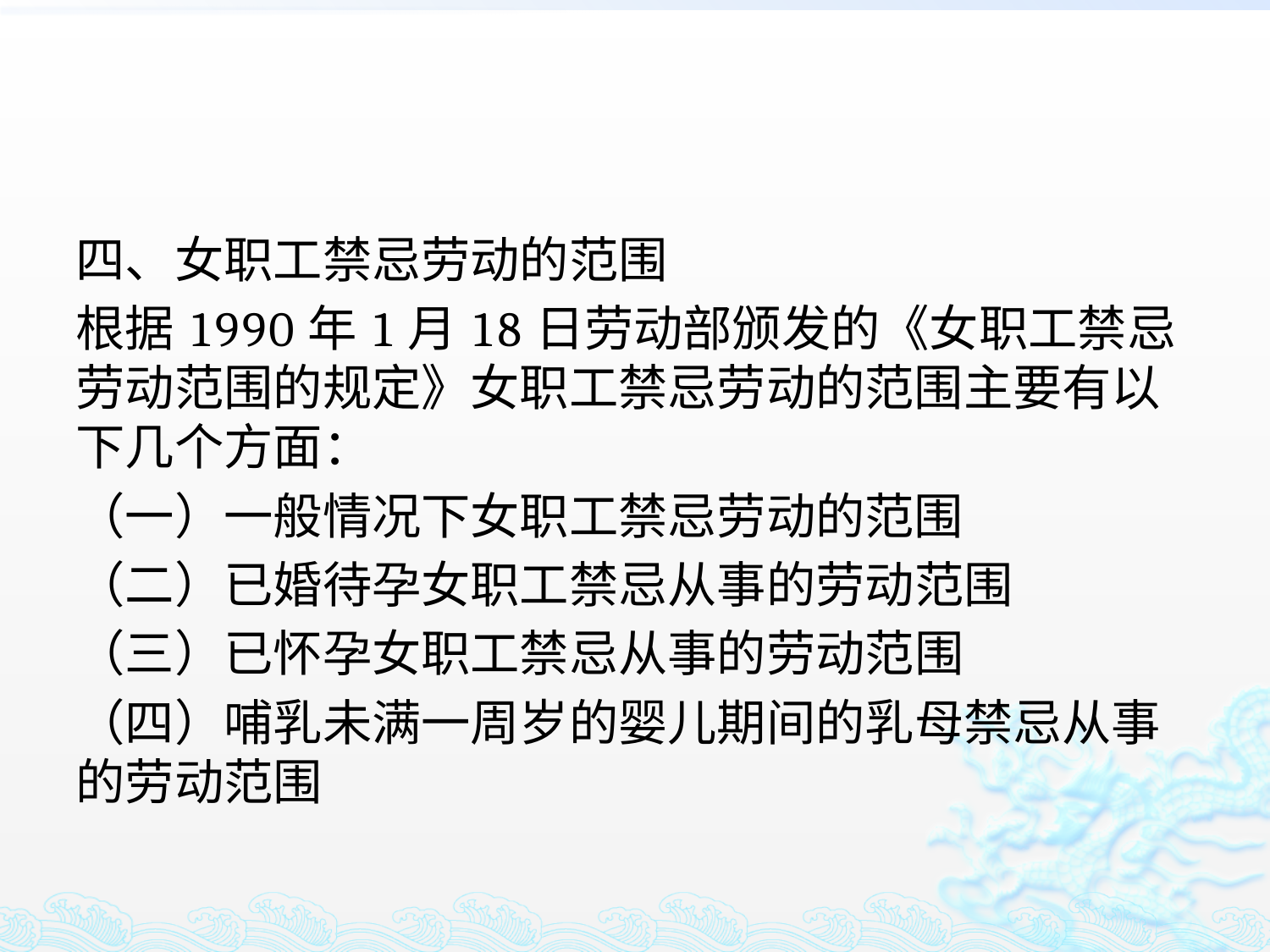

#
四、女职工禁忌劳动的范围
根据1990年1月18日劳动部颁发的《女职工禁忌劳动范围的规定》女职工禁忌劳动的范围主要有以下几个方面：
（一）一般情况下女职工禁忌劳动的范围
（二）已婚待孕女职工禁忌从事的劳动范围
（三）已怀孕女职工禁忌从事的劳动范围
（四）哺乳未满一周岁的婴儿期间的乳母禁忌从事的劳动范围